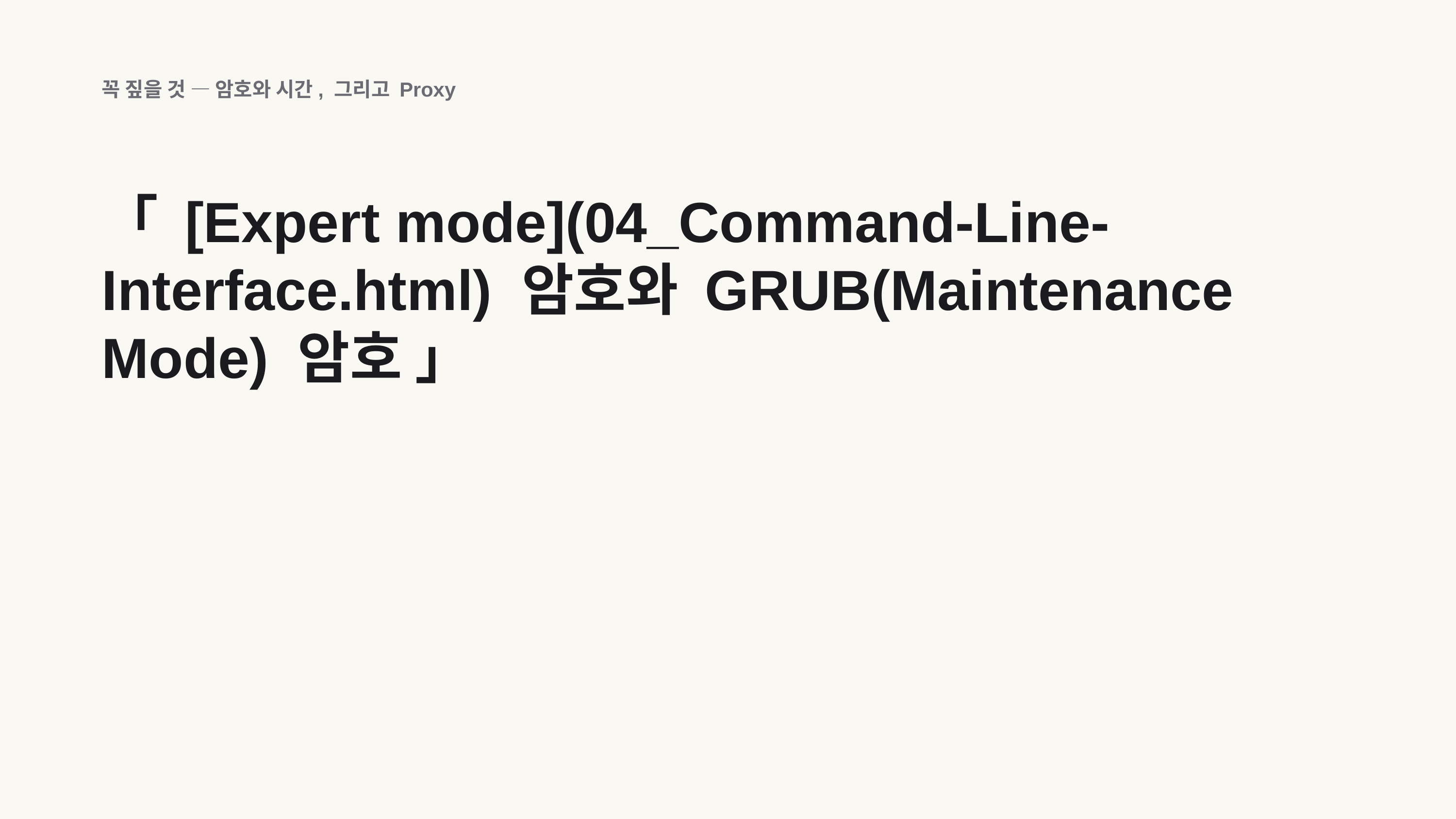

꼭 짚을 것 — 암호와 시간, 그리고 Proxy
「 [Expert mode](04_Command-Line-Interface.html) 암호와 GRUB(Maintenance Mode) 암호 」